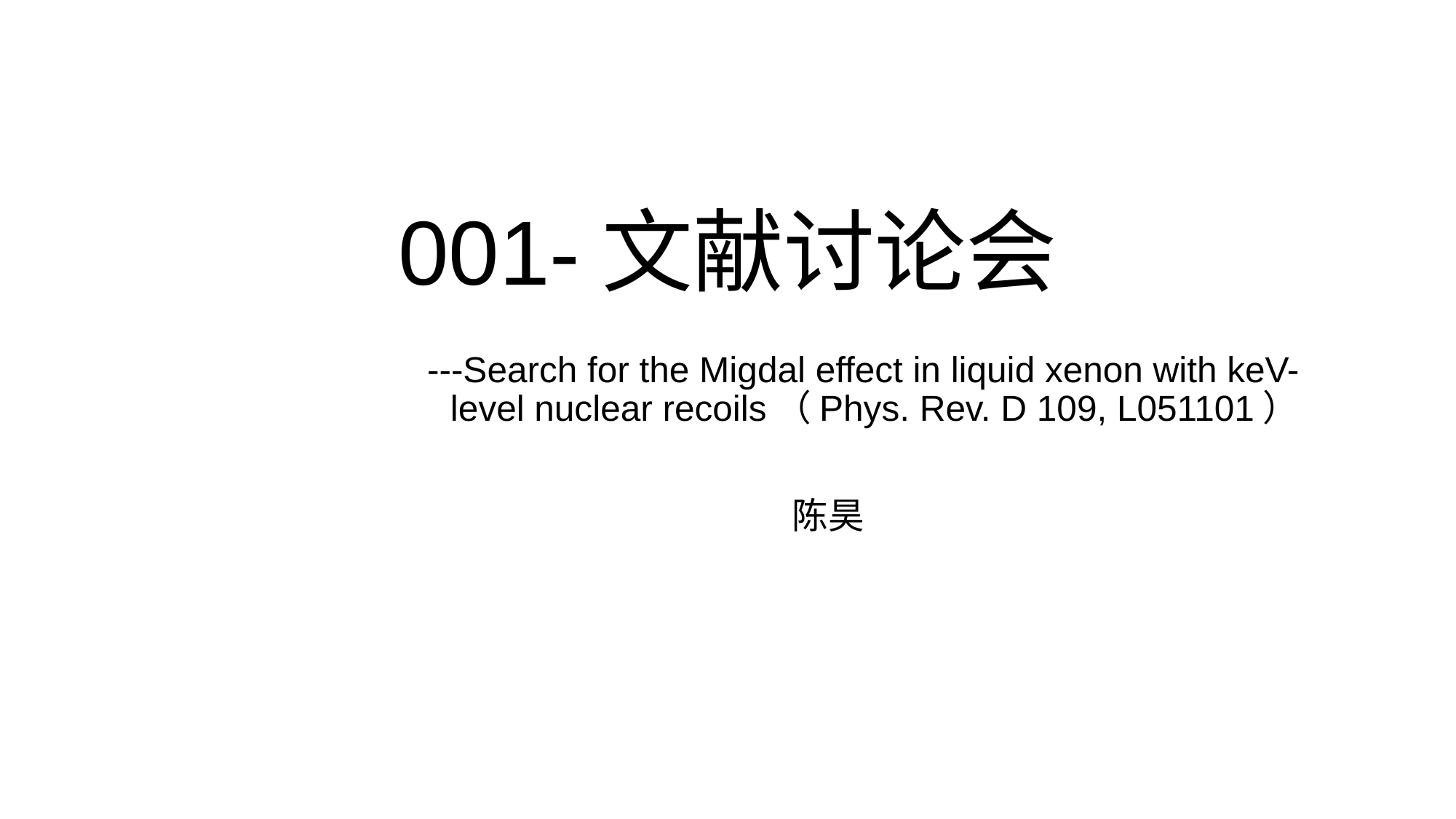

# 001-文献讨论会
---Search for the Migdal effect in liquid xenon with keV-level nuclear recoils（Phys. Rev. D 109, L051101）

陈昊